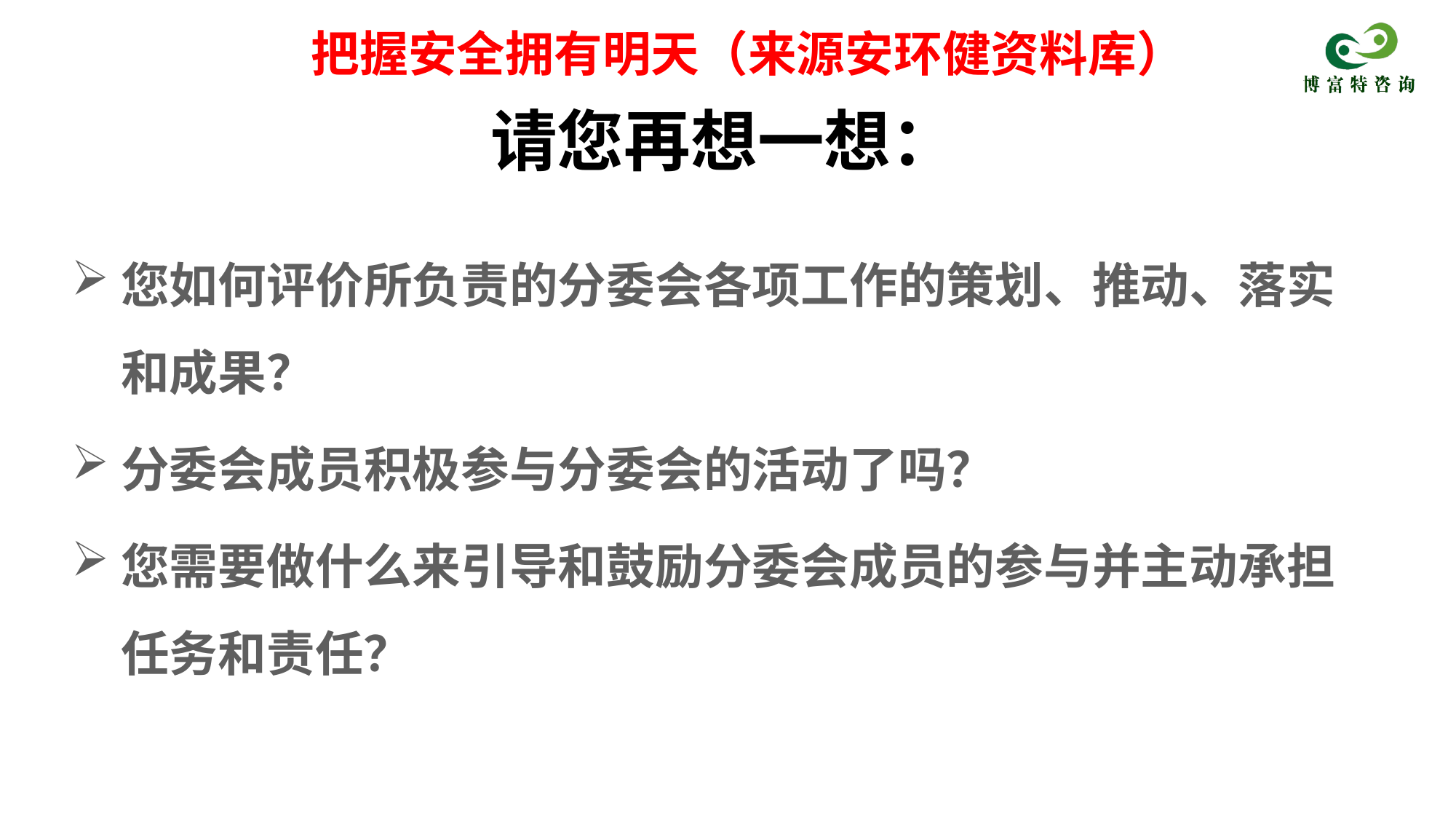

# 请您再想一想：
您如何评价所负责的分委会各项工作的策划、推动、落实和成果？
分委会成员积极参与分委会的活动了吗？
您需要做什么来引导和鼓励分委会成员的参与并主动承担任务和责任？